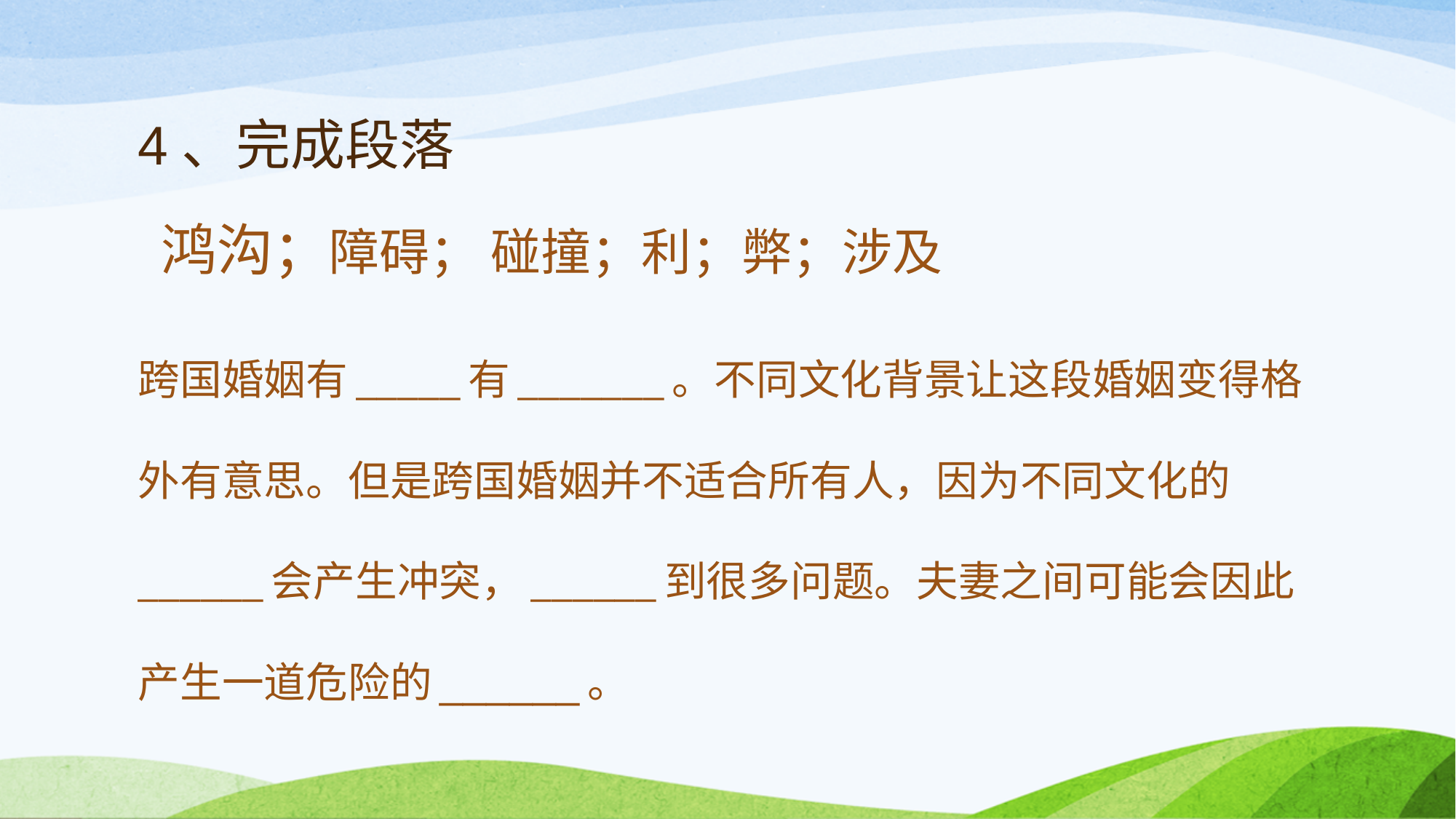

# 4、完成段落
 鸿沟；障碍； 碰撞；利；弊；涉及
跨国婚姻有_____有_______。不同文化背景让这段婚姻变得格外有意思。但是跨国婚姻并不适合所有人，因为不同文化的______会产生冲突，______到很多问题。夫妻之间可能会因此产生一道危险的______。